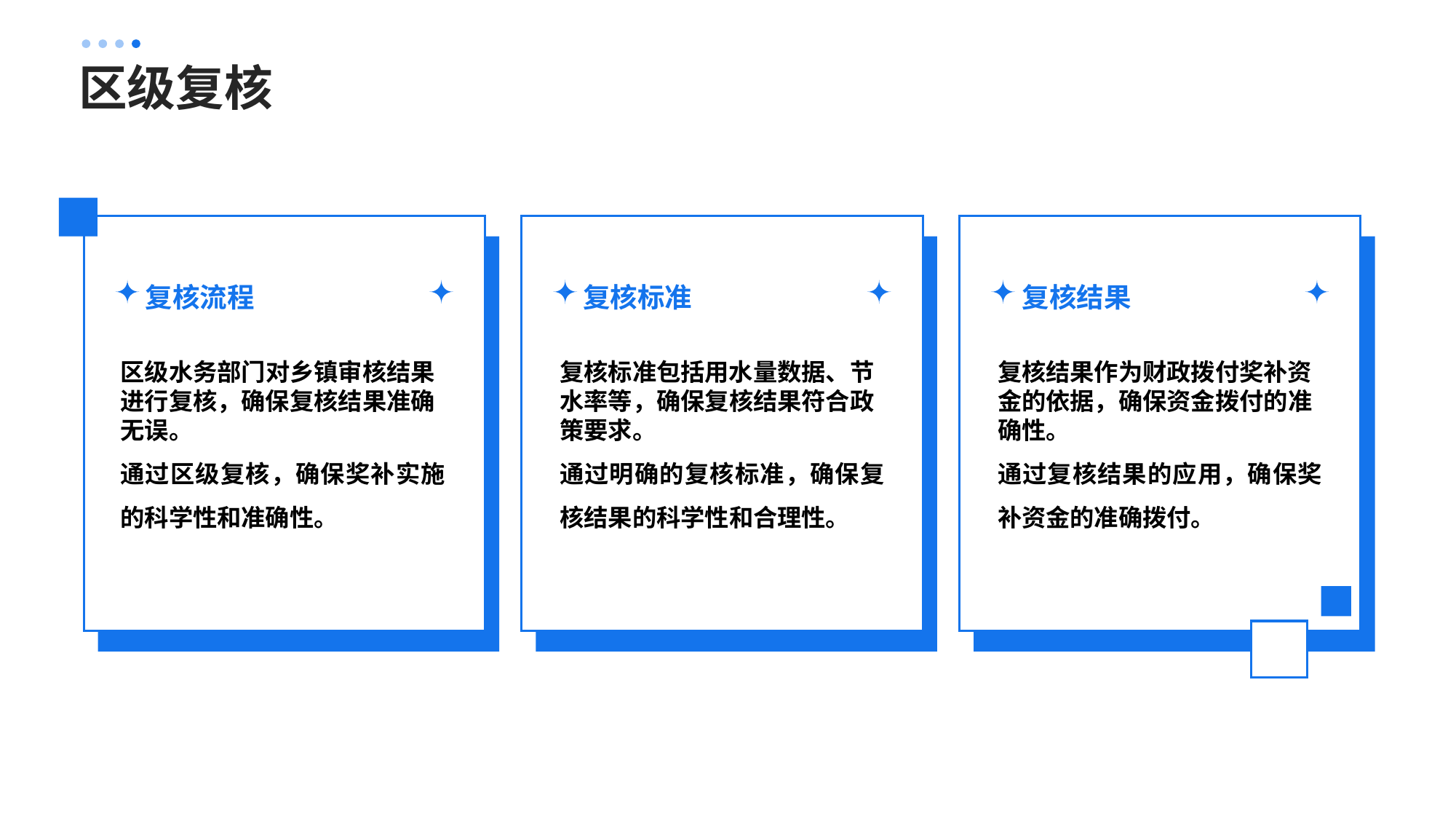

区级复核

复核流程
复核标准
复核结果

区级水务部门对乡镇审核结果进行复核，确保复核结果准确无误。
通过区级复核，确保奖补实施的科学性和准确性。
复核标准包括用水量数据、节水率等，确保复核结果符合政策要求。
通过明确的复核标准，确保复核结果的科学性和合理性。
复核结果作为财政拨付奖补资金的依据，确保资金拨付的准确性。
通过复核结果的应用，确保奖补资金的准确拨付。